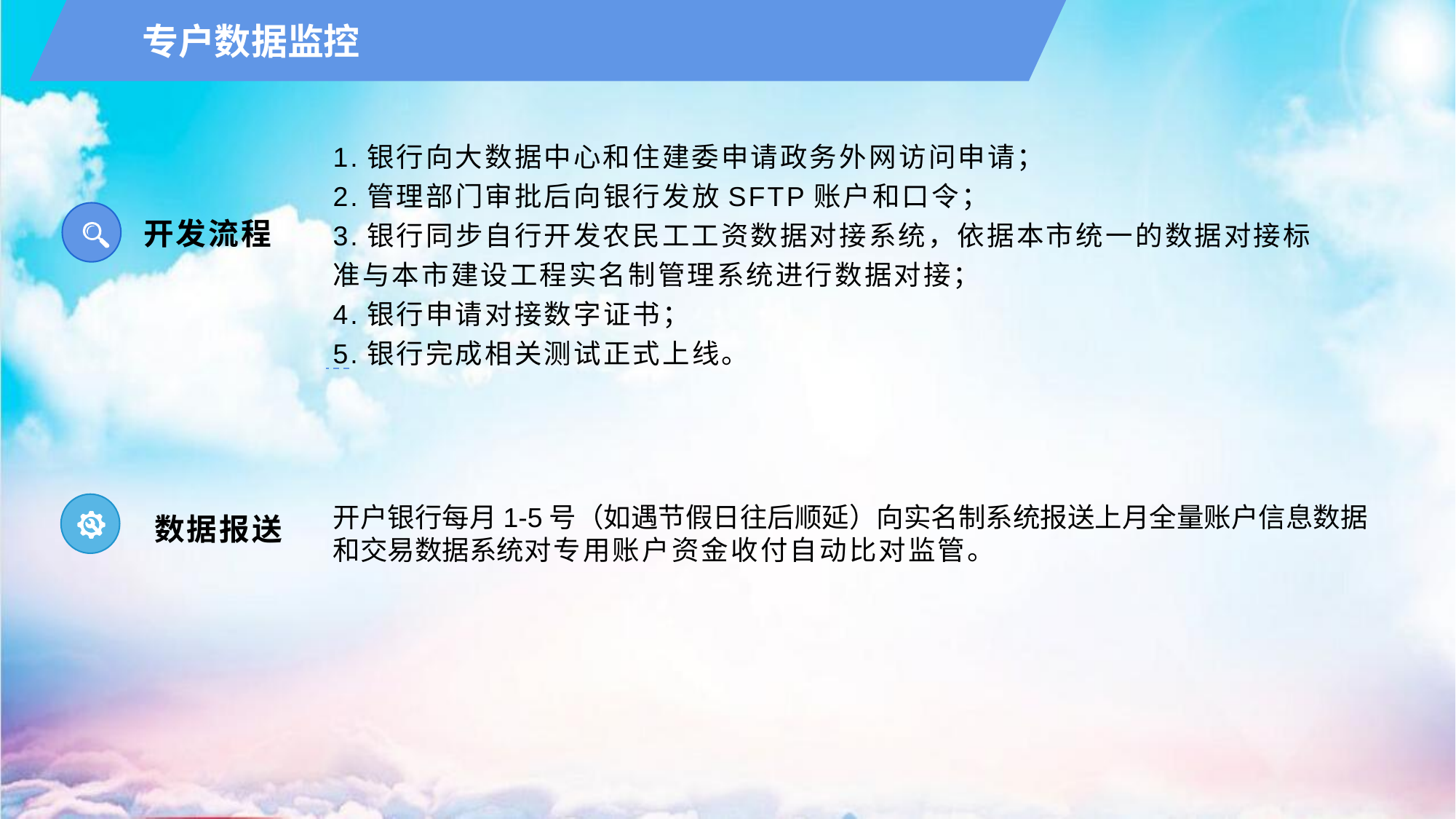

专户数据监控
1.银行向大数据中心和住建委申请政务外网访问申请；
2.管理部门审批后向银行发放SFTP账户和口令；
3.银行同步自行开发农民工工资数据对接系统，依据本市统一的数据对接标准与本市建设工程实名制管理系统进行数据对接；
4.银行申请对接数字证书；
5.银行完成相关测试正式上线。

开发流程

数据报送

开户银行每月1-5号（如遇节假日往后顺延）向实名制系统报送上月全量账户信息数据和交易数据系统对专用账户资金收付自动比对监管。